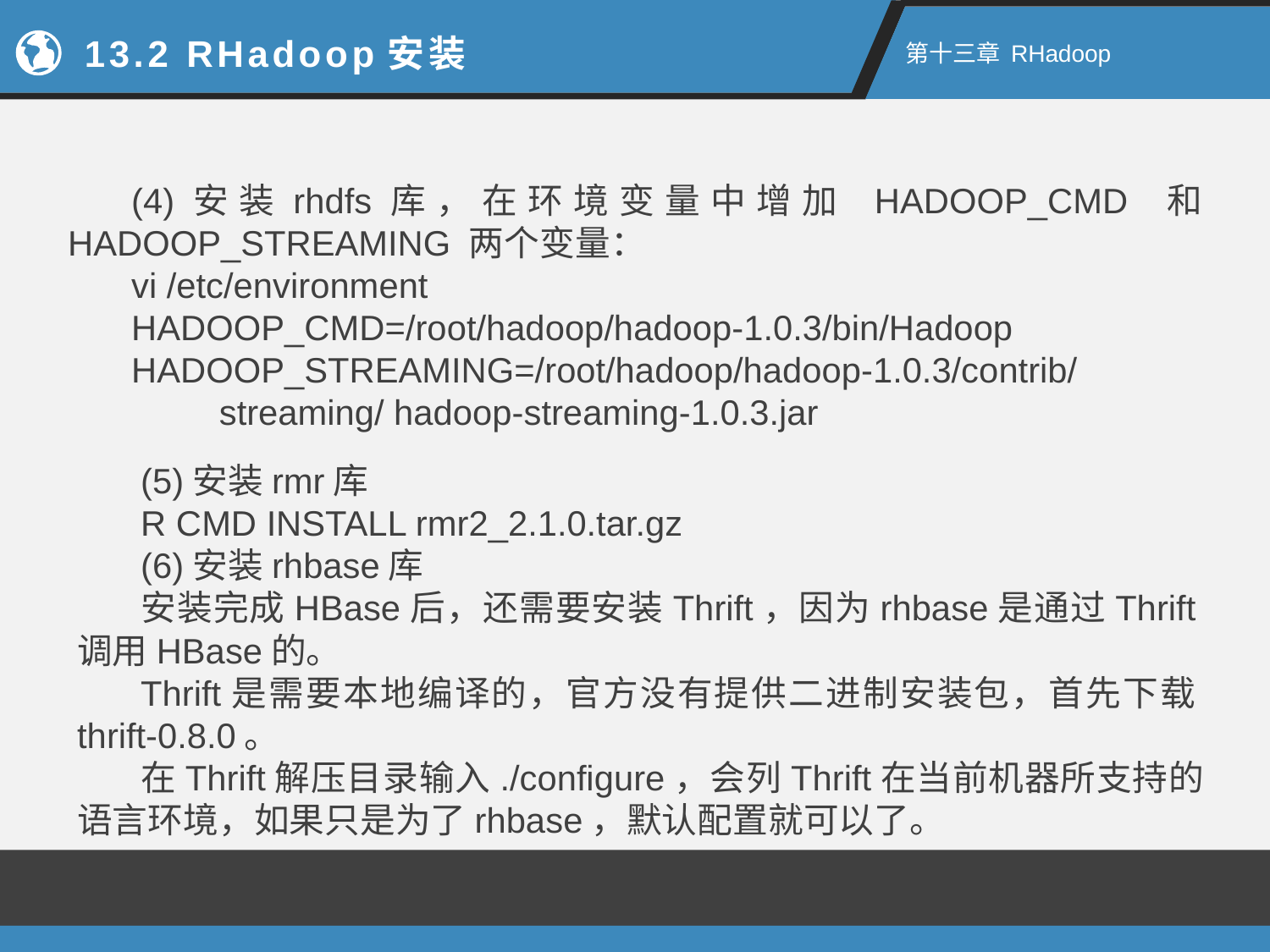

13.2 RHadoop安装

第十三章 RHadoop
(4)安装rhdfs库，在环境变量中增加 HADOOP_CMD 和 HADOOP_STREAMING 两个变量：
vi /etc/environment
HADOOP_CMD=/root/hadoop/hadoop-1.0.3/bin/Hadoop
HADOOP_STREAMING=/root/hadoop/hadoop-1.0.3/contrib/
         streaming/ hadoop-streaming-1.0.3.jar
(5)安装rmr库
R CMD INSTALL rmr2_2.1.0.tar.gz
(6)安装rhbase库
安装完成HBase后，还需要安装Thrift，因为rhbase是通过Thrift调用HBase的。
Thrift是需要本地编译的，官方没有提供二进制安装包，首先下载thrift-0.8.0。
在Thrift解压目录输入./configure，会列Thrift在当前机器所支持的语言环境，如果只是为了rhbase，默认配置就可以了。